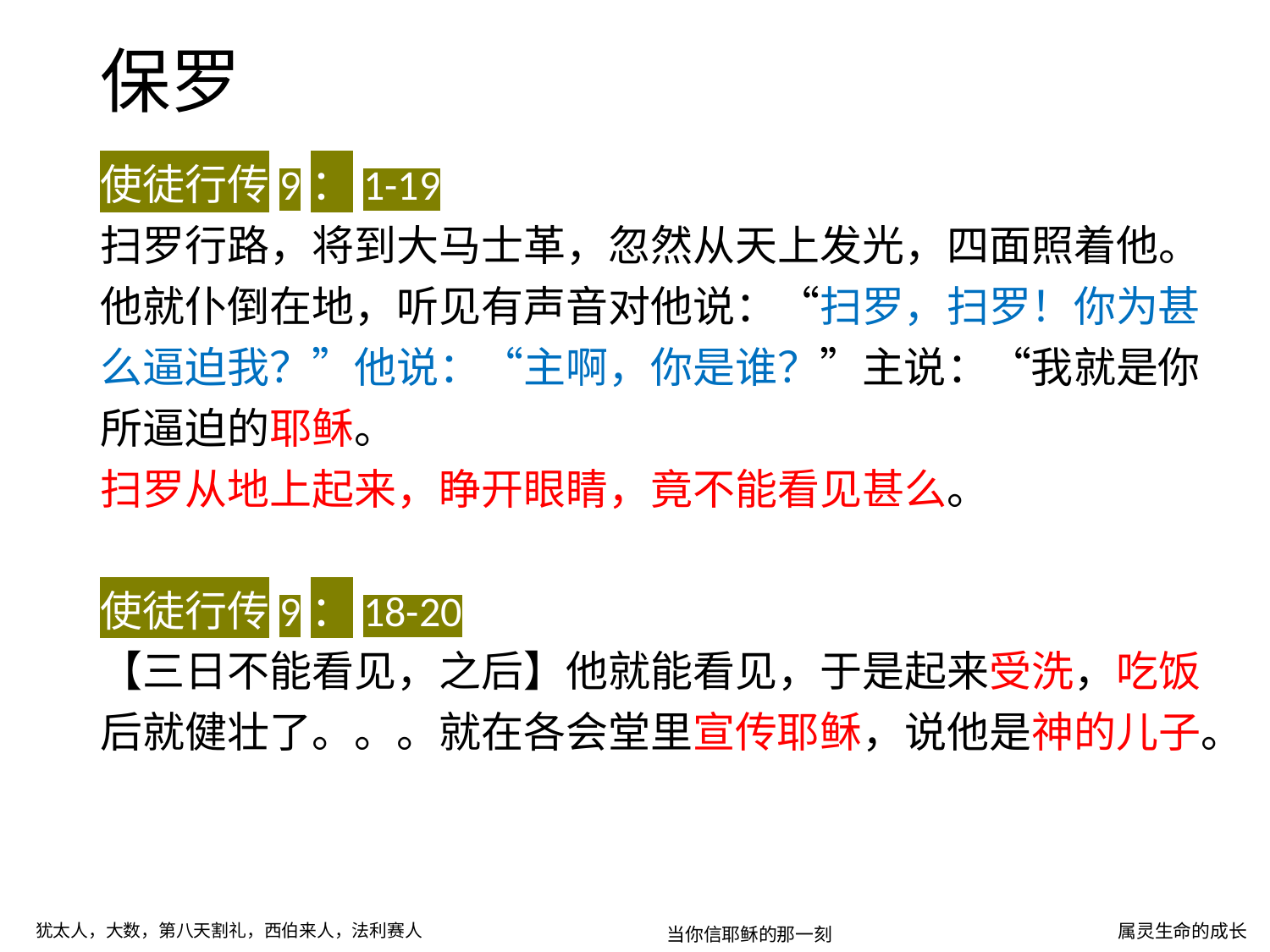

# 保罗
使徒行传9：1-19
扫罗行路，将到大马士革，忽然从天上发光，四面照着他。他就仆倒在地，听见有声音对他说：“扫罗，扫罗！你为甚么逼迫我？”他说：“主啊，你是谁？”主说：“我就是你所逼迫的耶稣。
扫罗从地上起来，睁开眼睛，竟不能看见甚么。

使徒行传9：18-20
【三日不能看见，之后】他就能看见，于是起来受洗，吃饭后就健壮了。。。就在各会堂里宣传耶稣，说他是神的儿子。
犹太人，大数，第八天割礼，西伯来人，法利赛人
属灵生命的成长
当你信耶稣的那一刻